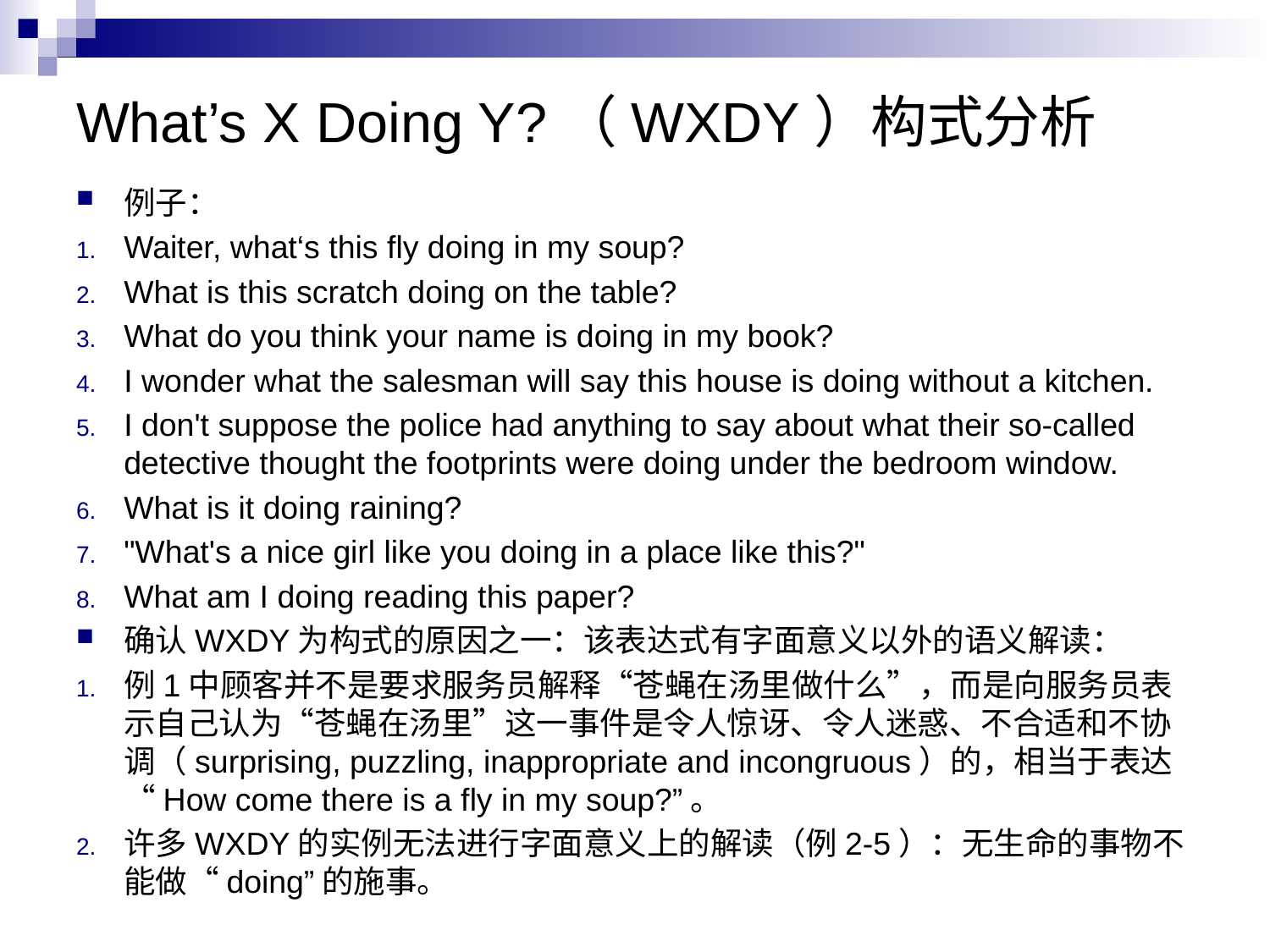

# What’s X Doing Y?（WXDY）构式分析
例子：
Waiter, what‘s this fly doing in my soup?
What is this scratch doing on the table?
What do you think your name is doing in my book?
I wonder what the salesman will say this house is doing without a kitchen.
I don't suppose the police had anything to say about what their so-called detective thought the footprints were doing under the bedroom window.
What is it doing raining?
"What's a nice girl like you doing in a place like this?"
What am I doing reading this paper?
确认WXDY为构式的原因之一：该表达式有字面意义以外的语义解读：
例1中顾客并不是要求服务员解释“苍蝇在汤里做什么”，而是向服务员表示自己认为“苍蝇在汤里”这一事件是令人惊讶、令人迷惑、不合适和不协调（surprising, puzzling, inappropriate and incongruous）的，相当于表达“How come there is a fly in my soup?”。
许多WXDY的实例无法进行字面意义上的解读（例2-5）：无生命的事物不能做“doing”的施事。